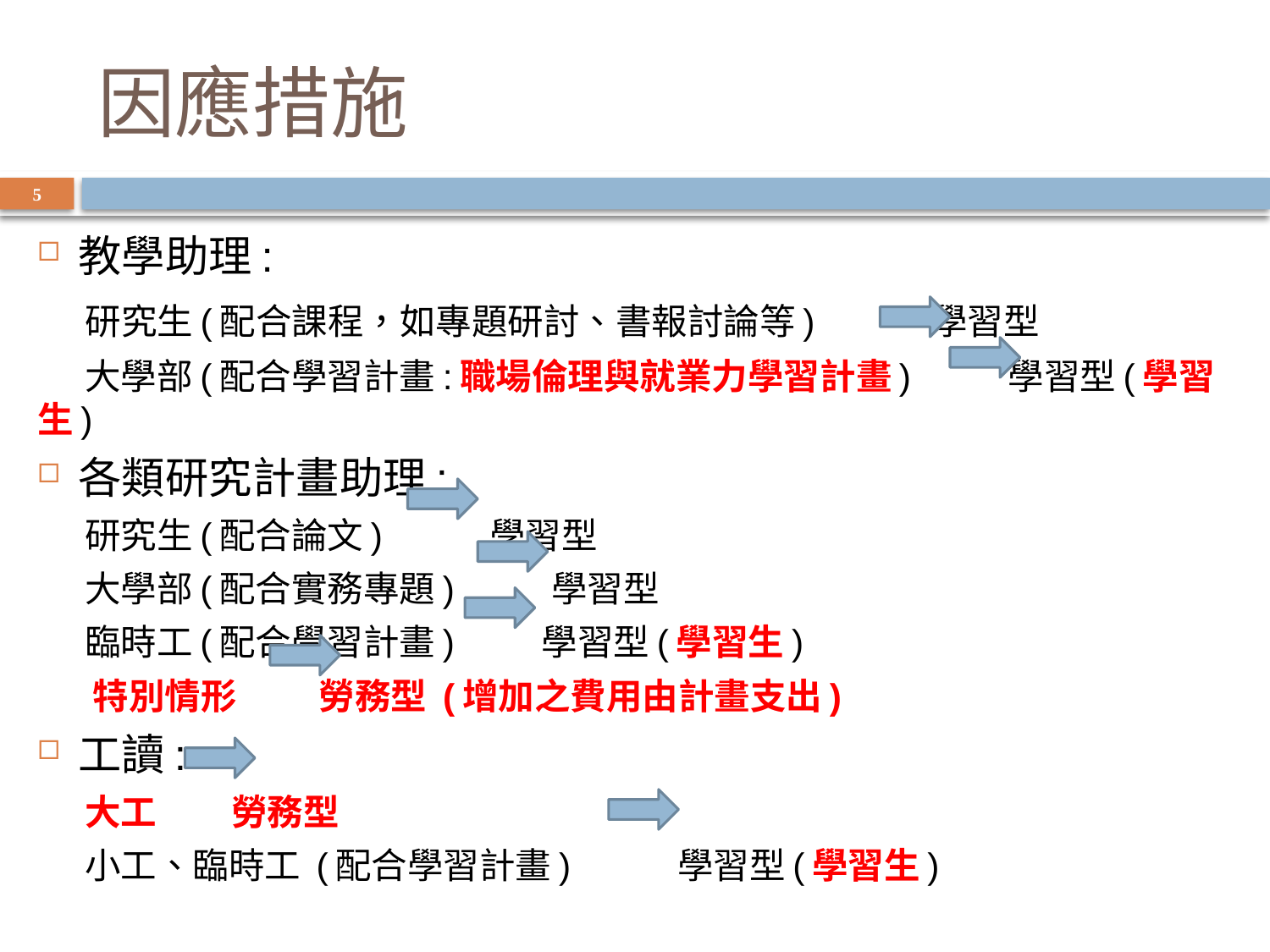

# 因應措施
5
教學助理:
    研究生(配合課程，如專題研討、書報討論等)           學習型
     大學部(配合學習計畫:職場倫理與就業力學習計畫)         學習型(學習生)
各類研究計畫助理:
     研究生(配合論文)          學習型
     大學部(配合實務專題)         學習型
     臨時工(配合學習計畫)        學習型(學習生)
      特別情形          勞務型 (增加之費用由計畫支出)
工讀:
     大工         勞務型
     小工、臨時工 (配合學習計畫)          學習型(學習生)